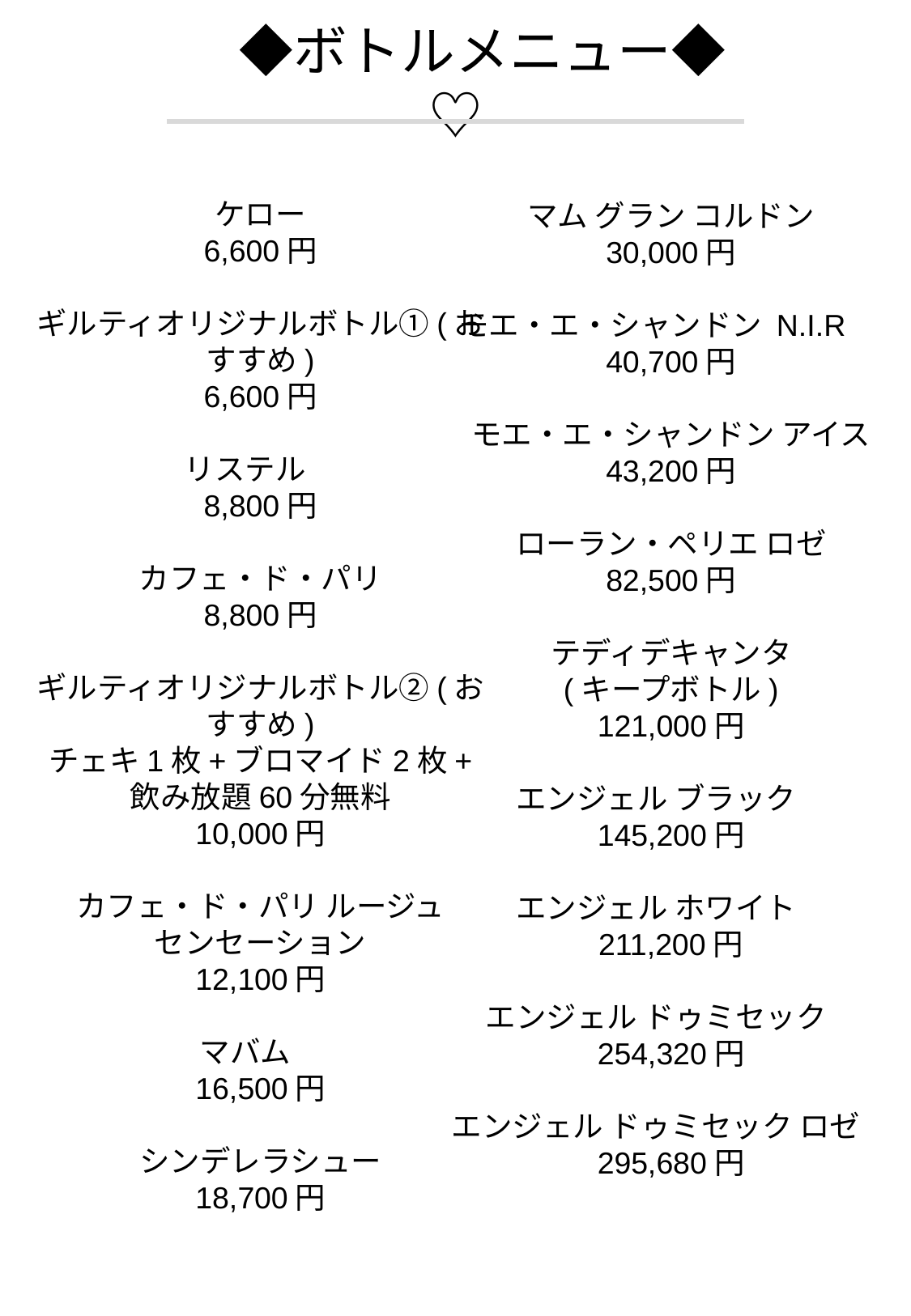

◆ボトルメニュー◆ ♡

ケロー
6,600円

ギルティオリジナルボトル①(おすすめ)
6,600円

リステル
8,800円

カフェ・ド・パリ
8,800円

ギルティオリジナルボトル②(おすすめ)
チェキ1枚+ブロマイド2枚+
飲み放題60分無料
10,000円

カフェ・ド・パリ ルージュ
センセーション
12,100円

マバム
16,500円

シンデレラシュー
18,700円

マム グラン コルドン
30,000円

モエ・エ・シャンドン N.I.R
40,700円

モエ・エ・シャンドン アイス
43,200円

ローラン・ペリエ ロゼ
82,500円

テディデキャンタ
(キープボトル)
121,000円

エンジェル ブラック
145,200円

エンジェル ホワイト
211,200円

エンジェル ドゥミセック
254,320円

エンジェル ドゥミセック ロゼ
295,680円